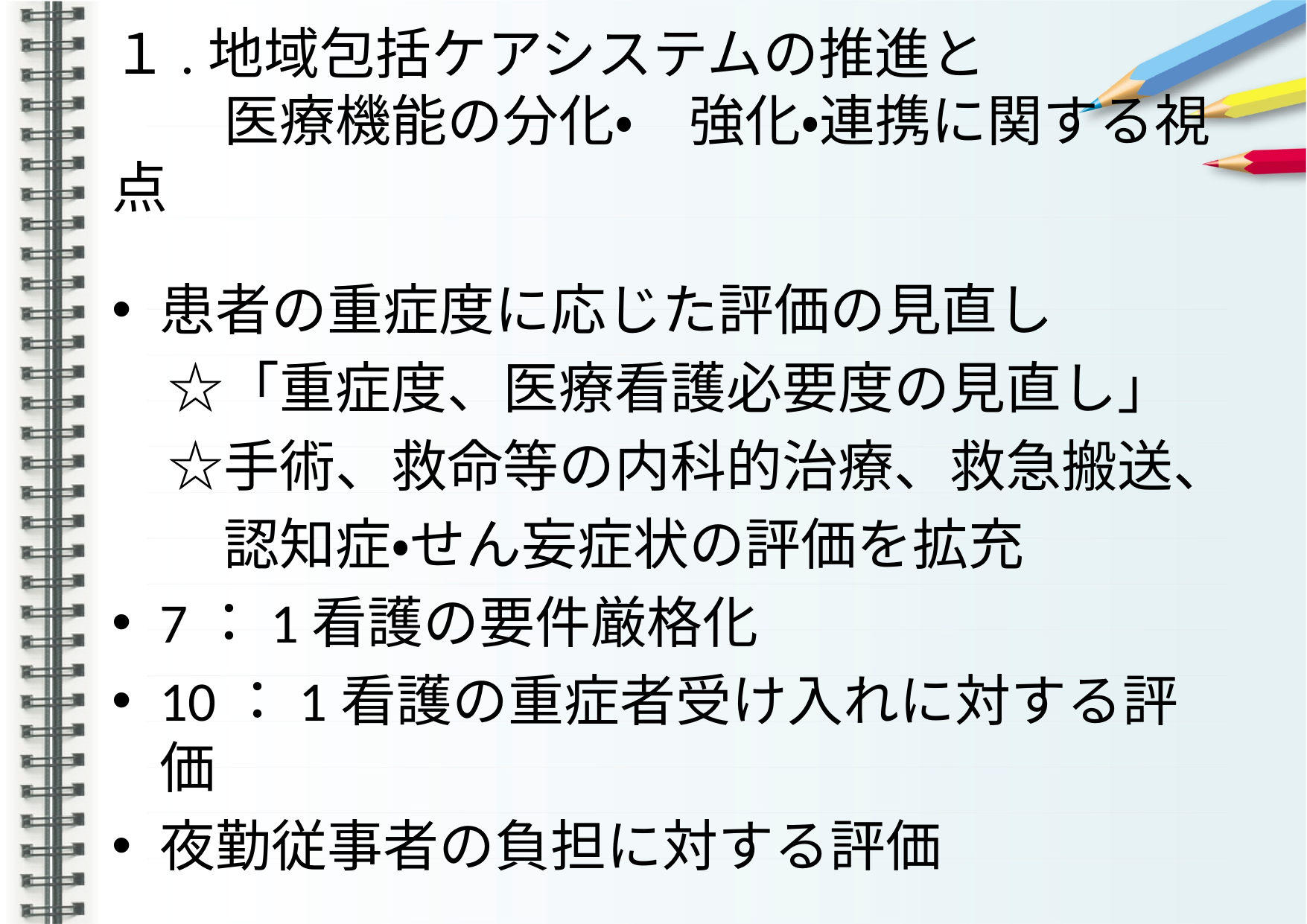

# １.地域包括ケアシステムの推進と 　　医療機能の分化・　強化・連携に関する視点
患者の重症度に応じた評価の見直し
　☆「重症度、医療看護必要度の見直し」
　☆手術、救命等の内科的治療、救急搬送、
　　認知症・せん妄症状の評価を拡充
7：1看護の要件厳格化
10：1看護の重症者受け入れに対する評価
夜勤従事者の負担に対する評価